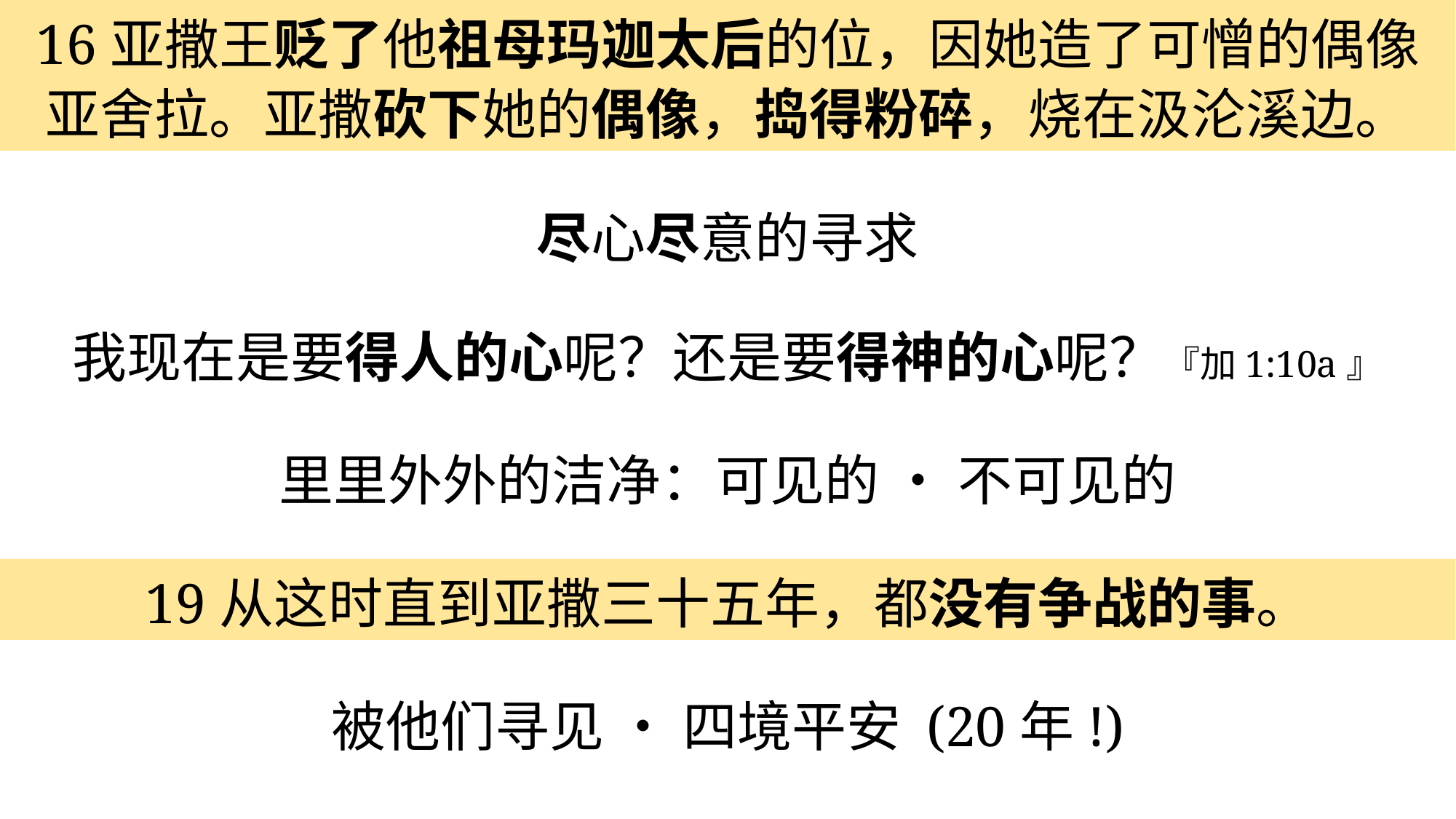

16亚撒王贬了他祖母玛迦太后的位，因她造了可憎的偶像亚舍拉。亚撒砍下她的偶像，捣得粉碎，烧在汲沦溪边。
尽心尽意的寻求
我现在是要得人的心呢？还是要得神的心呢？『加1:10a』
里里外外的洁净：可见的 • 不可见的
19从这时直到亚撒三十五年，都没有争战的事。
被他们寻见 • 四境平安 (20年!)